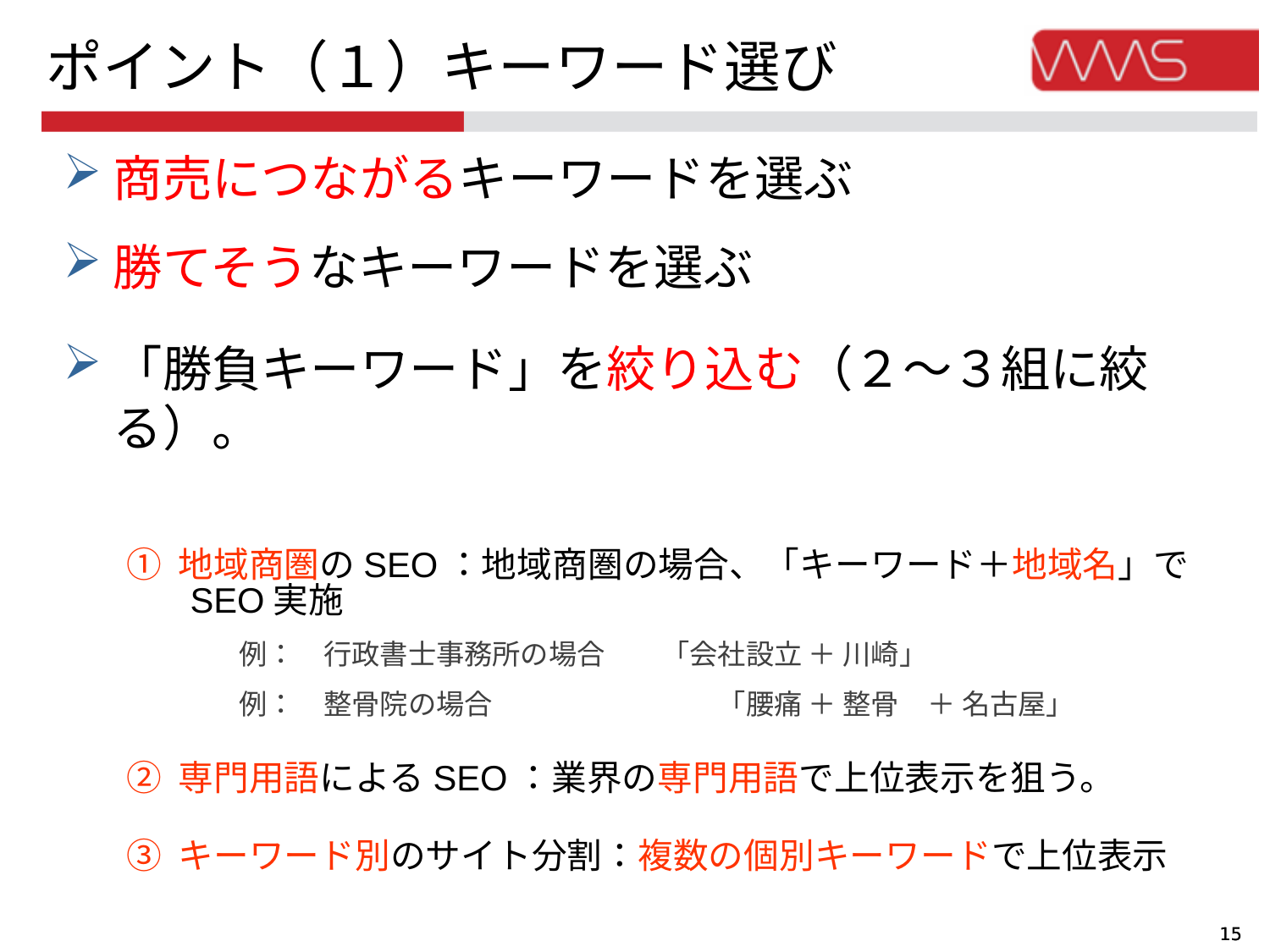

ポイント（１）キーワード選び
商売につながるキーワードを選ぶ
勝てそうなキーワードを選ぶ
「勝負キーワード」を絞り込む（２～３組に絞る）。

① 地域商圏のSEO：地域商圏の場合、「キーワード＋地域名」でSEO実施
　　例：　行政書士事務所の場合　　「会社設立 ＋ 川崎」
　　例：　整骨院の場合　　　　　　　　「腰痛 ＋ 整骨　＋ 名古屋」
② 専門用語によるSEO：業界の専門用語で上位表示を狙う。
③ キーワード別のサイト分割：複数の個別キーワードで上位表示

15
15